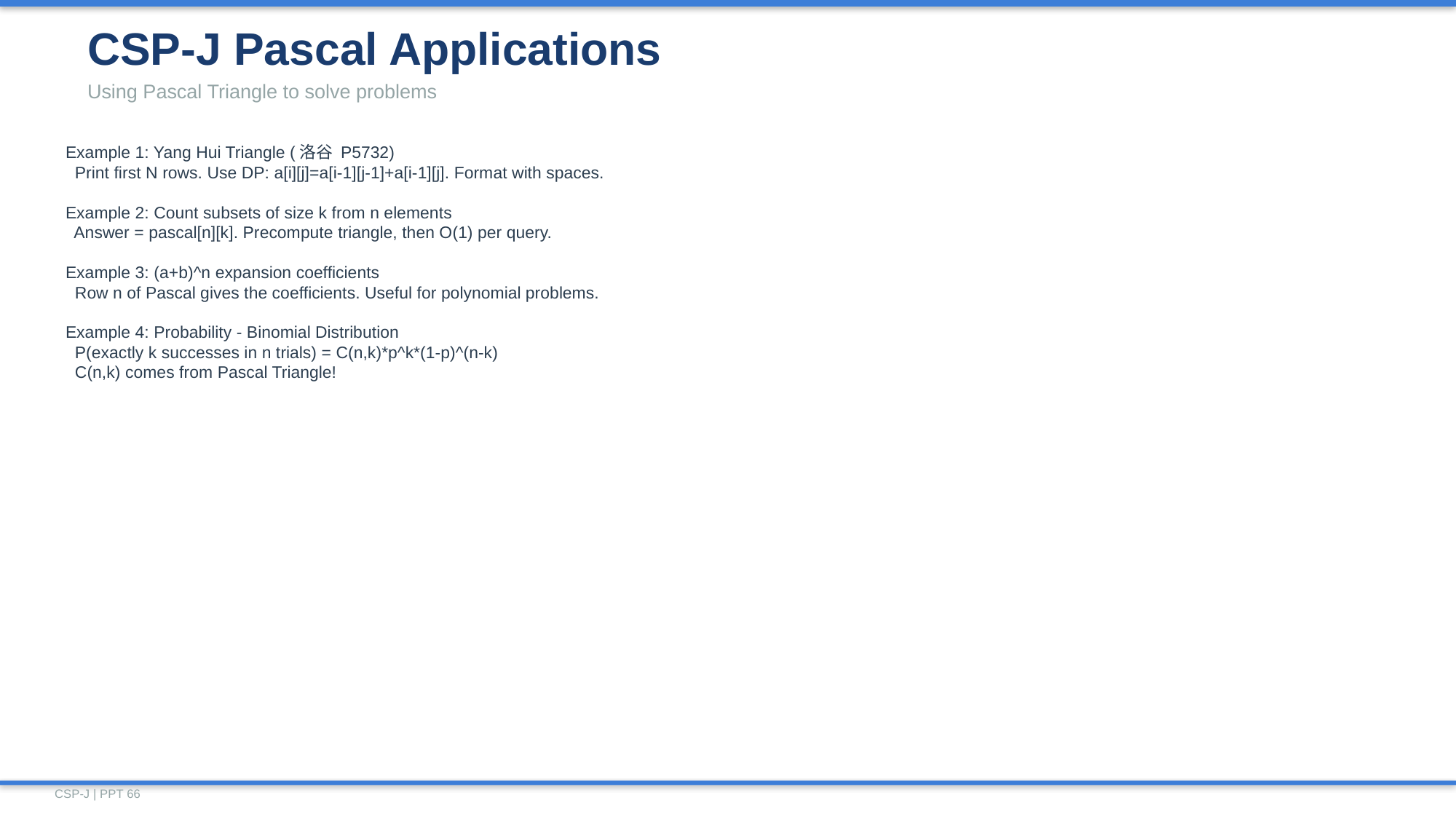

CSP-J Pascal Applications
Using Pascal Triangle to solve problems
Example 1: Yang Hui Triangle (洛谷 P5732)
  Print first N rows. Use DP: a[i][j]=a[i-1][j-1]+a[i-1][j]. Format with spaces.
Example 2: Count subsets of size k from n elements
  Answer = pascal[n][k]. Precompute triangle, then O(1) per query.
Example 3: (a+b)^n expansion coefficients
  Row n of Pascal gives the coefficients. Useful for polynomial problems.
Example 4: Probability - Binomial Distribution
  P(exactly k successes in n trials) = C(n,k)*p^k*(1-p)^(n-k)
  C(n,k) comes from Pascal Triangle!

CSP-J | PPT 66